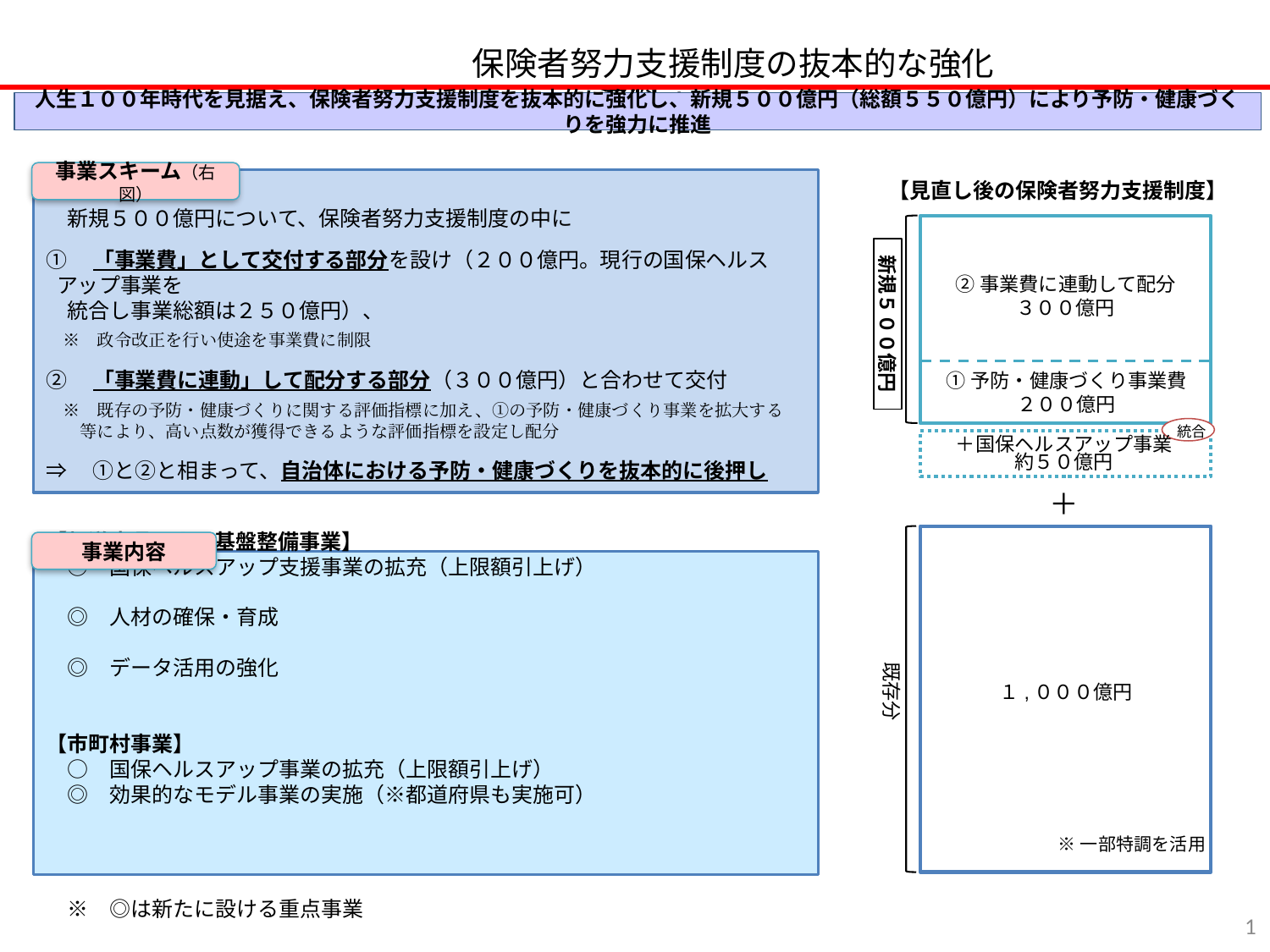

保険者努力支援制度の抜本的な強化　　　　　　　　　資料19
人生１００年時代を見据え、保険者努力支援制度を抜本的に強化し、新規５００億円（総額５５０億円）により予防・健康づくりを強力に推進
事業スキーム（右図）

　新規５００億円について、保険者努力支援制度の中に

①　「事業費」として交付する部分を設け（２００億円。現行の国保ヘルスアップ事業を
　統合し事業総額は２５０億円）、

　※　政令改正を行い使途を事業費に制限

②　「事業費に連動」して配分する部分（３００億円）と合わせて交付

　※　既存の予防・健康づくりに関する評価指標に加え、①の予防・健康づくり事業を拡大する
　　等により、高い点数が獲得できるような評価指標を設定し配分

⇒　①と②と相まって、自治体における予防・健康づくりを抜本的に後押し
【見直し後の保険者努力支援制度】

②事業費に連動して配分
３００億円
①予防・健康づくり事業費
２００億円
＋

既存分
１,０００億円
※一部特調を活用
新規５００億円
統合

＋国保ヘルスアップ事業
約５０億円
事業内容

【都道府県による基盤整備事業】
　○　国保ヘルスアップ支援事業の拡充（上限額引上げ）
　◎　人材の確保・育成
　◎　データ活用の強化

【市町村事業】
　○　国保ヘルスアップ事業の拡充（上限額引上げ）
　◎　効果的なモデル事業の実施（※都道府県も実施可）

　※　◎は新たに設ける重点事業
1